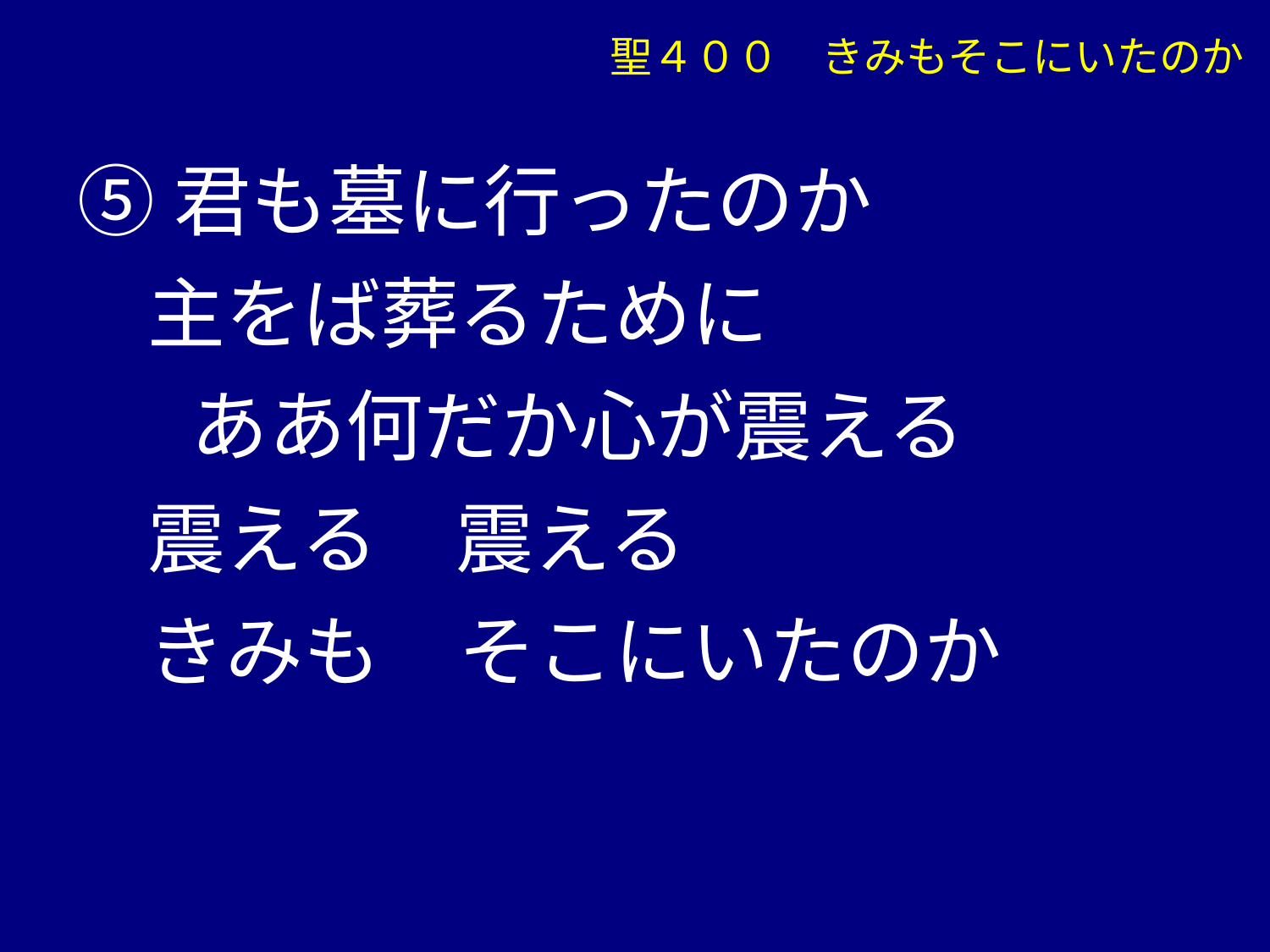

聖４００　きみもそこにいたのか
⑤君も墓に行ったのか
   主をば葬るために
 　ああ何だか心が震える
   震える　震える
   きみも　そこにいたのか